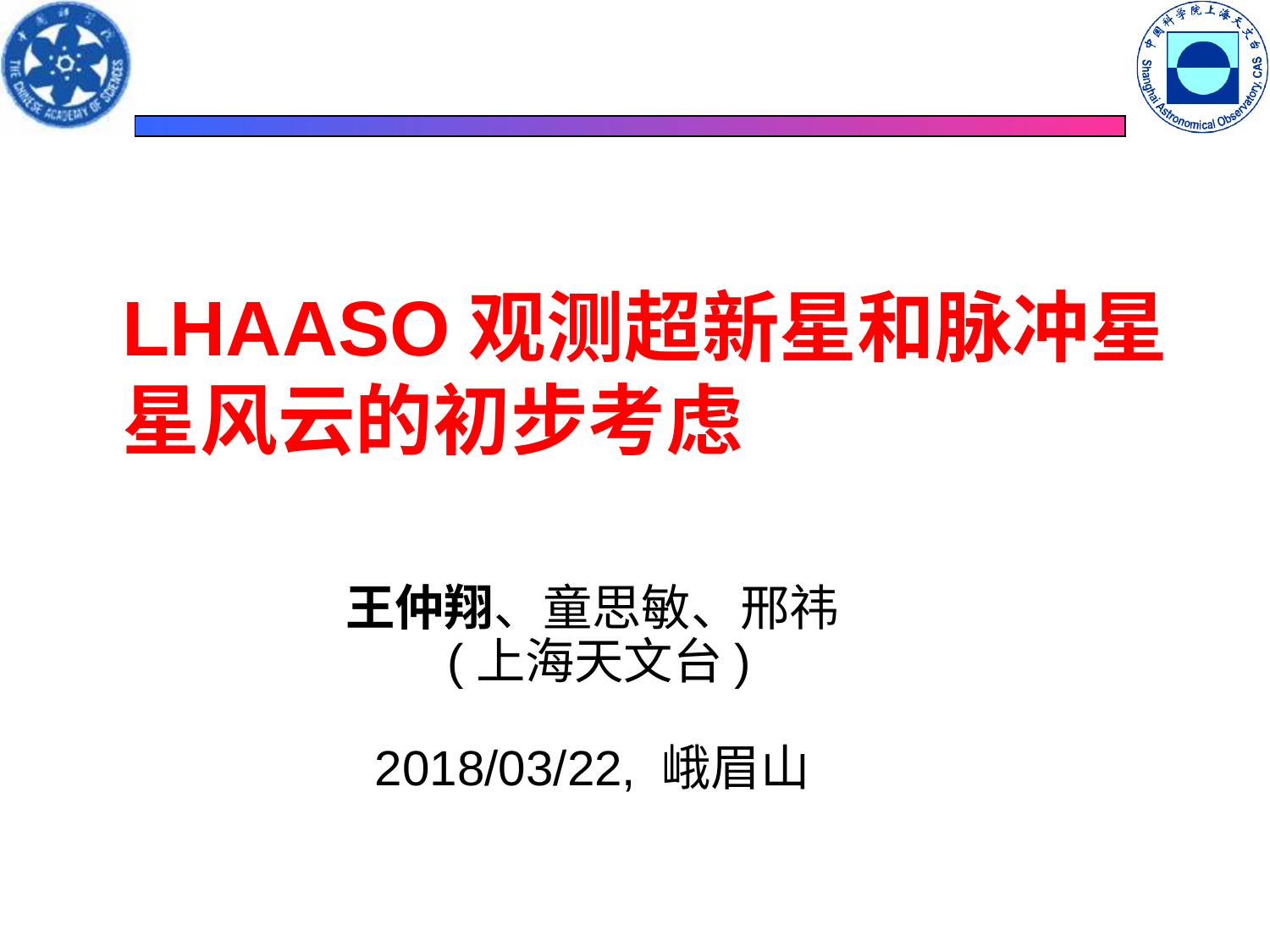

LHAASO观测超新星和脉冲星星风云的初步考虑
王仲翔、童思敏、邢祎
 (上海天文台)

2018/03/22, 峨眉山